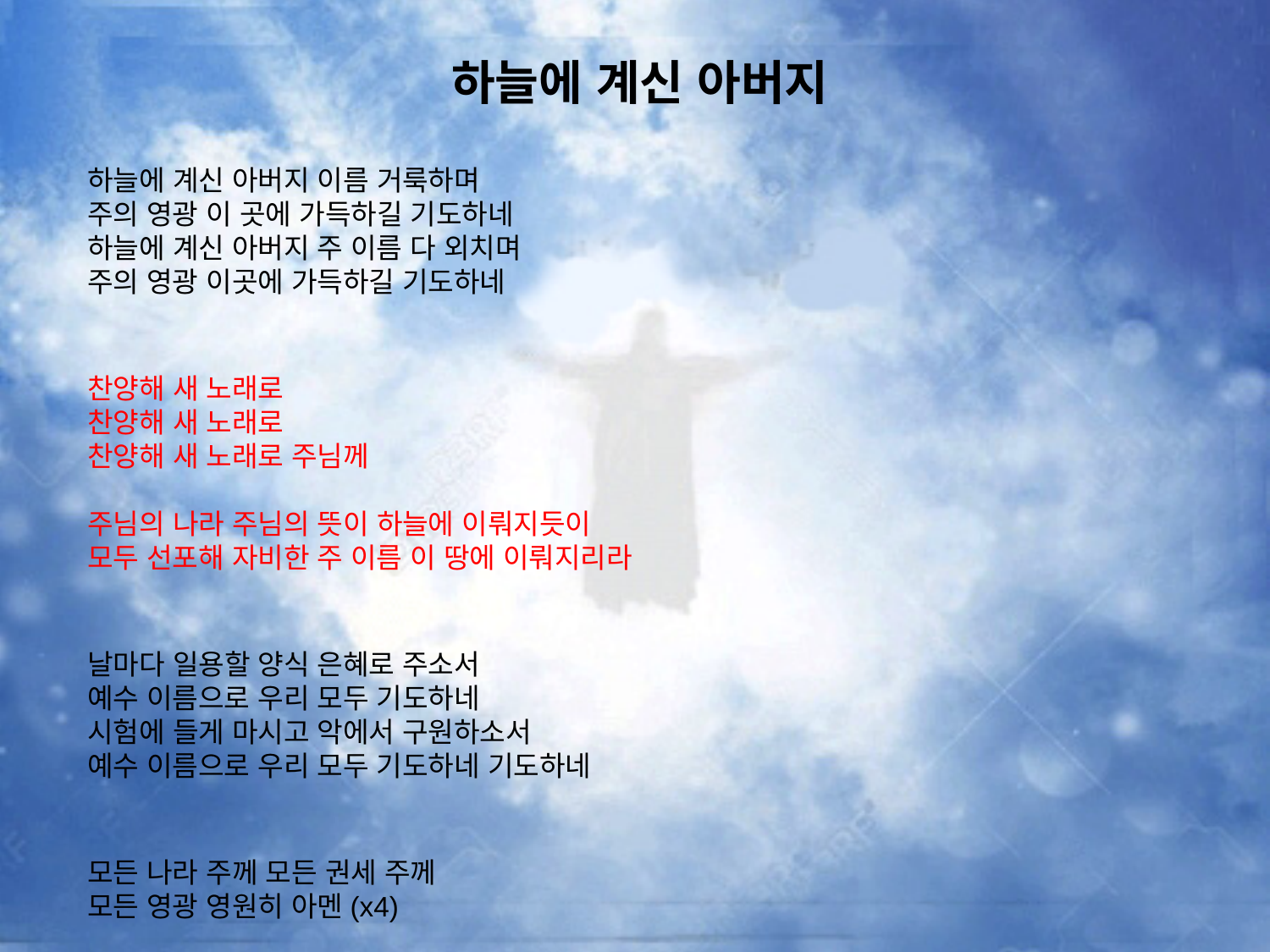

# 하늘에 계신 아버지
하늘에 계신 아버지 이름 거룩하며
주의 영광 이 곳에 가득하길 기도하네
하늘에 계신 아버지 주 이름 다 외치며
주의 영광 이곳에 가득하길 기도하네
찬양해 새 노래로
찬양해 새 노래로
찬양해 새 노래로 주님께
주님의 나라 주님의 뜻이 하늘에 이뤄지듯이
모두 선포해 자비한 주 이름 이 땅에 이뤄지리라
날마다 일용할 양식 은혜로 주소서
예수 이름으로 우리 모두 기도하네
시험에 들게 마시고 악에서 구원하소서
예수 이름으로 우리 모두 기도하네 기도하네
모든 나라 주께 모든 권세 주께
모든 영광 영원히 아멘(x4)